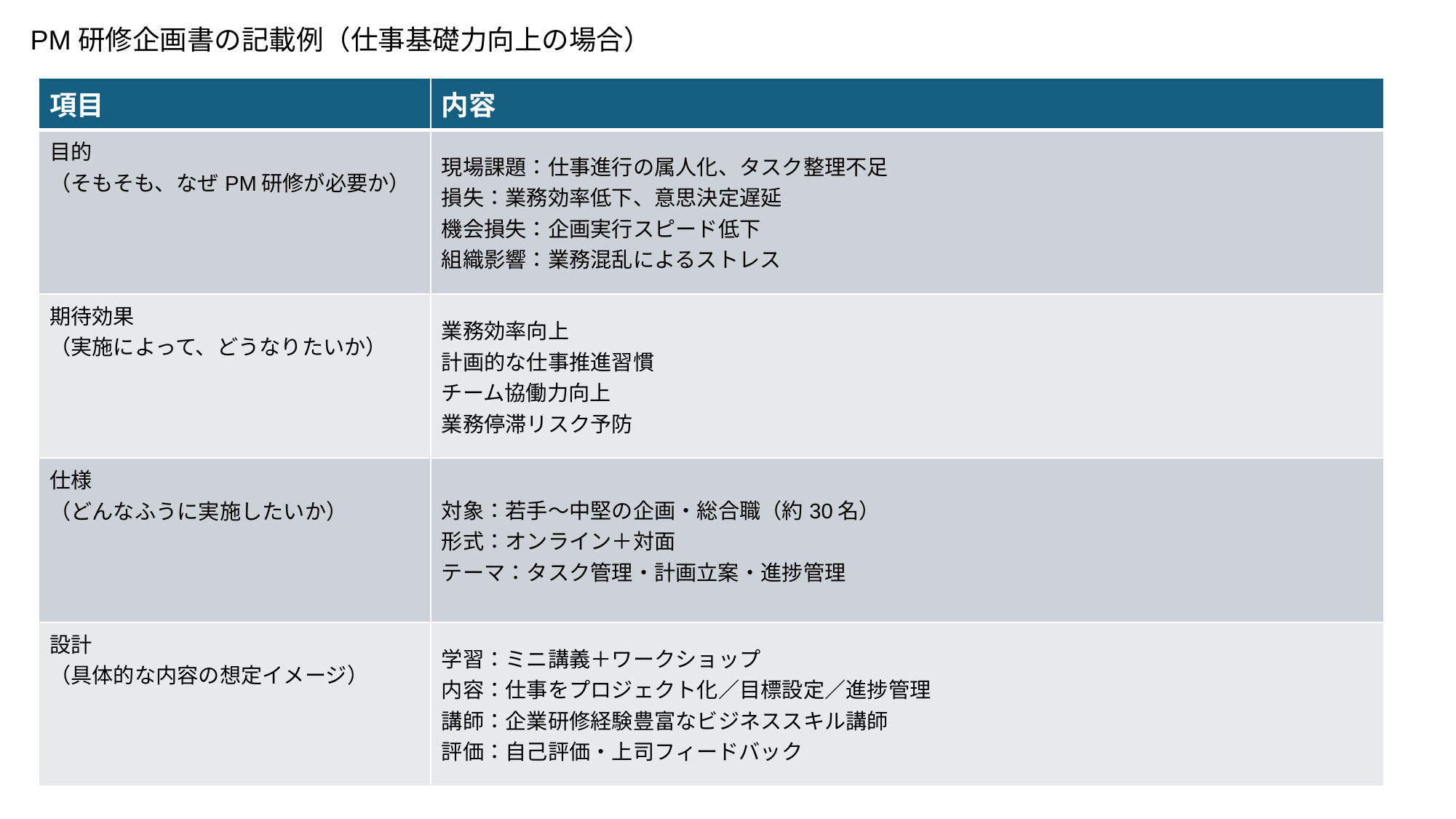

PM研修企画書の記載例（仕事基礎力向上の場合）
| 項目 | 内容 |
| --- | --- |
| 目的 （そもそも、なぜPM研修が必要か） | 現場課題：仕事進行の属人化、タスク整理不足 損失：業務効率低下、意思決定遅延 機会損失：企画実行スピード低下 組織影響：業務混乱によるストレス |
| 期待効果 （実施によって、どうなりたいか） | 業務効率向上 計画的な仕事推進習慣 チーム協働力向上 業務停滞リスク予防 |
| 仕様 （どんなふうに実施したいか） | 対象：若手〜中堅の企画・総合職（約30名） 形式：オンライン＋対面 テーマ：タスク管理・計画立案・進捗管理 |
| 設計 （具体的な内容の想定イメージ） | 学習：ミニ講義＋ワークショップ 内容：仕事をプロジェクト化／目標設定／進捗管理 講師：企業研修経験豊富なビジネススキル講師 評価：自己評価・上司フィードバック |